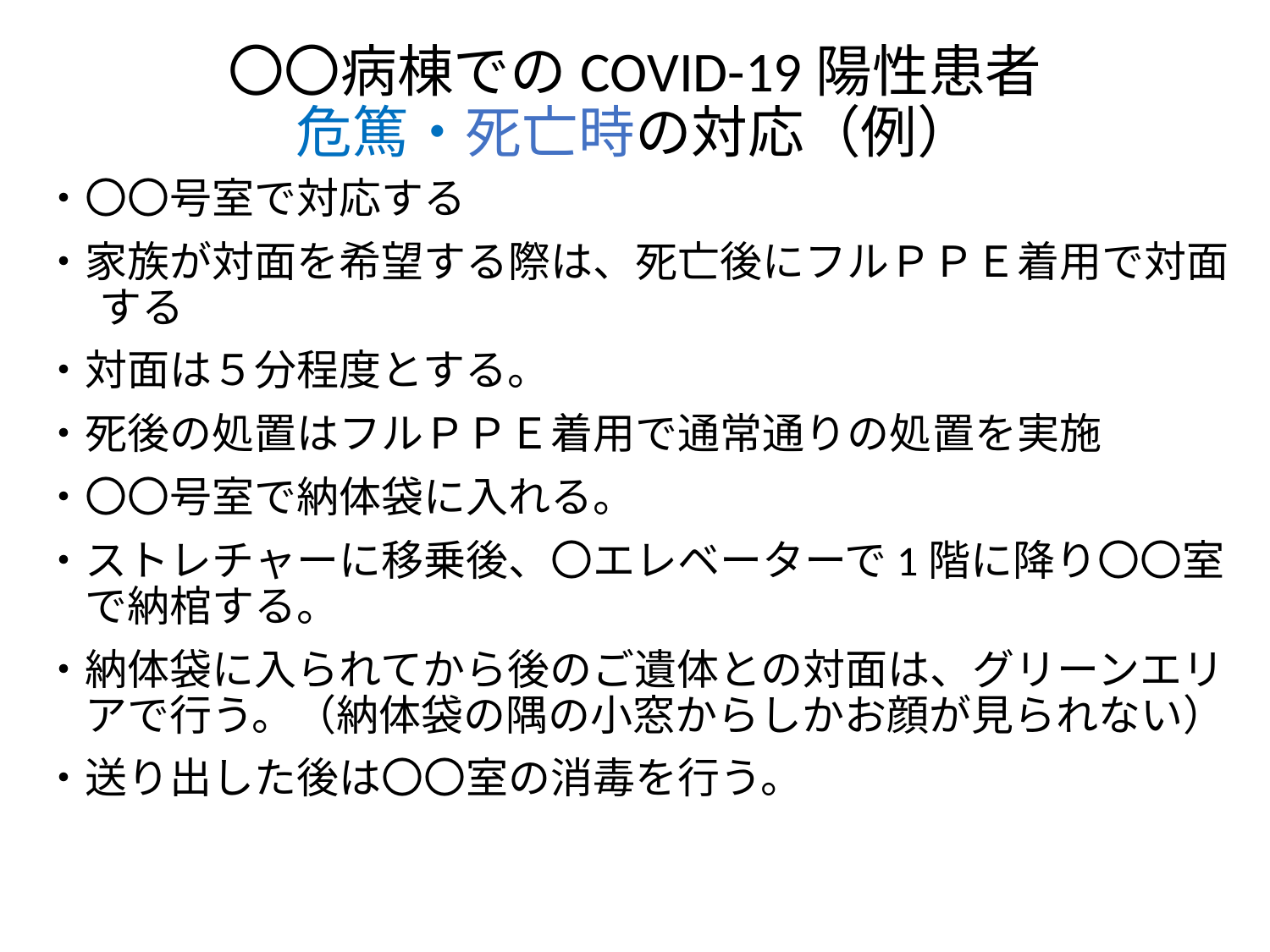

# 〇〇病棟でのCOVID-19陽性患者 危篤・死亡時の対応（例）
・〇〇号室で対応する
・家族が対面を希望する際は、死亡後にフルＰＰＥ着用で対面する
・対面は５分程度とする。
・死後の処置はフルＰＰＥ着用で通常通りの処置を実施
・〇〇号室で納体袋に入れる。
・ストレチャーに移乗後、〇エレベーターで1階に降り〇〇室で納棺する。
・納体袋に入られてから後のご遺体との対面は、グリーンエリアで行う。（納体袋の隅の小窓からしかお顔が見られない）
・送り出した後は〇〇室の消毒を行う。